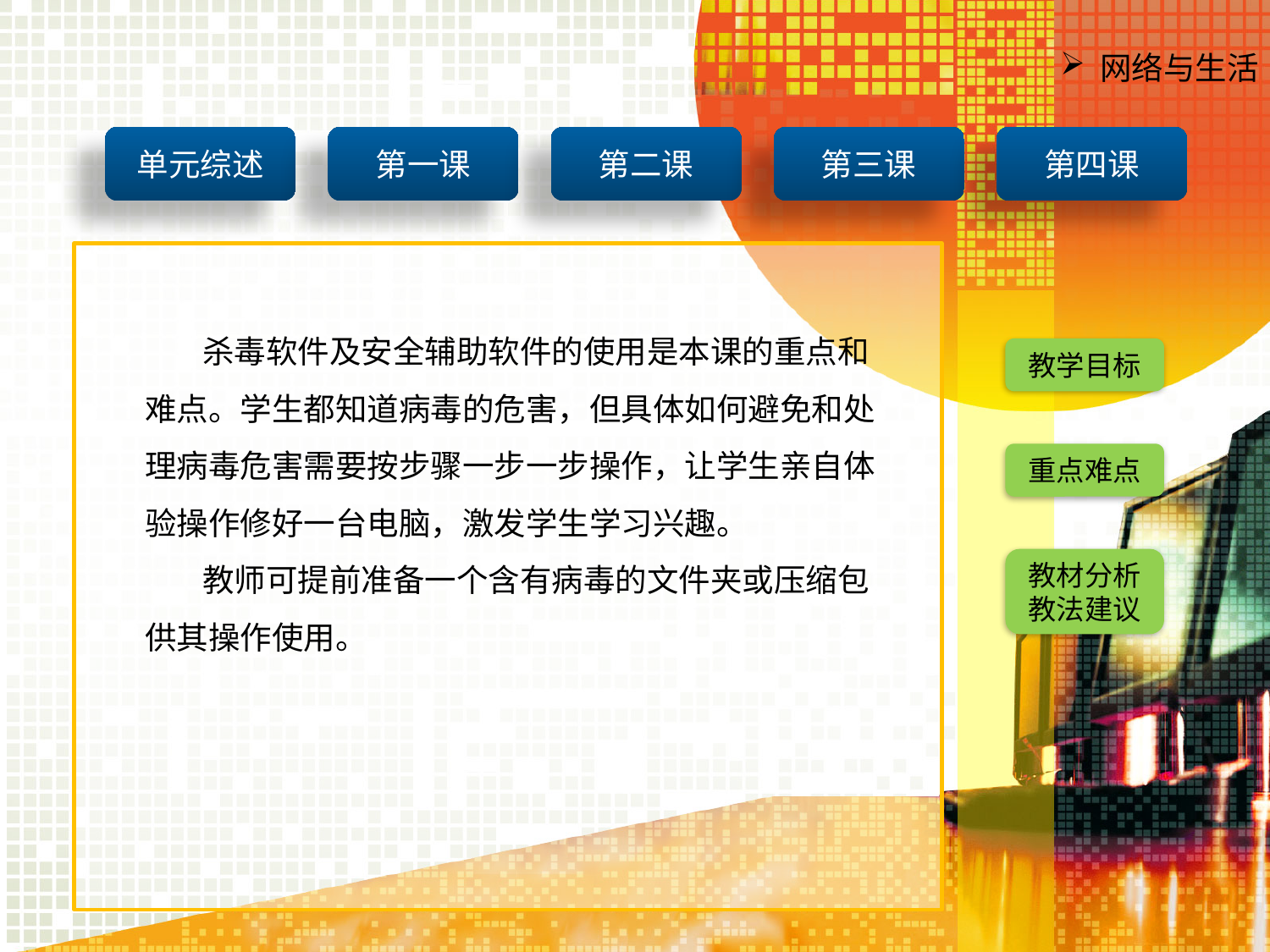

杀毒软件及安全辅助软件的使用是本课的重点和难点。学生都知道病毒的危害，但具体如何避免和处理病毒危害需要按步骤一步一步操作，让学生亲自体验操作修好一台电脑，激发学生学习兴趣。
       教师可提前准备一个含有病毒的文件夹或压缩包供其操作使用。